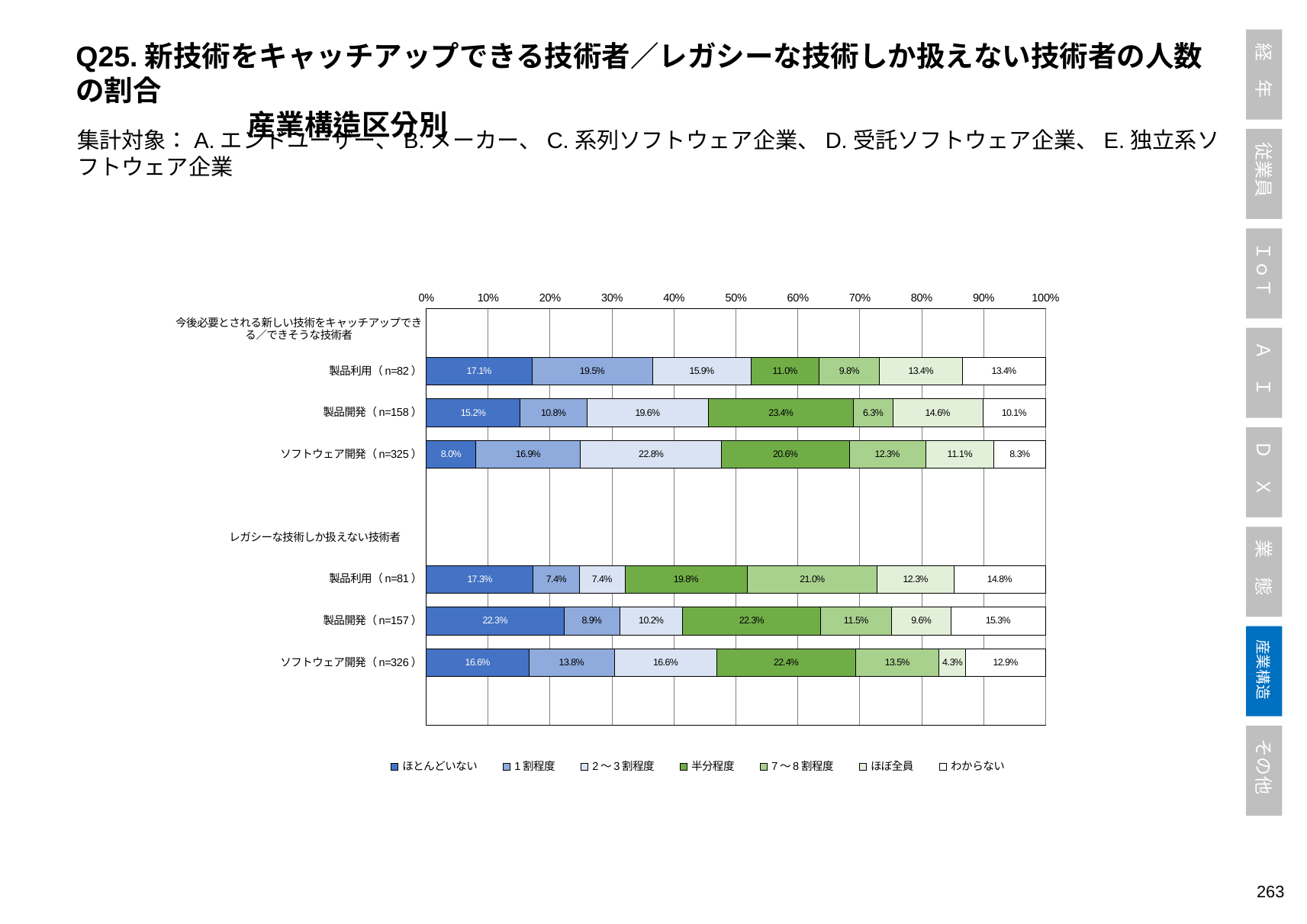

Q25.新技術をキャッチアップできる技術者／レガシーな技術しか扱えない技術者の人数の割合
　　　　　　産業構造区分別
集計対象：A.エンドユーザー、B.メーカー、C.系列ソフトウェア企業、D.受託ソフトウェア企業、E.独立系ソフトウェア企業

### Chart

| Category | ほとんどいない | 1割程度 | 2～3割程度 | 半分程度 | 7～8割程度 | ほぼ全員 | わからない |
|---|---|---|---|---|---|---|---|
| 今後必要とされる新しい技術をキャッチアップできる／できそうな技術者 | None | None | None | None | None | None | None |
| 製品利用（n=82） | 0.17073170731707318 | 0.1951219512195122 | 0.15853658536585366 | 0.10975609756097561 | 0.0975609756097561 | 0.13414634146341464 | 0.13414634146341464 |
| 製品開発（n=158） | 0.1518987341772152 | 0.10759493670886076 | 0.1962025316455696 | 0.23417721518987342 | 0.06329113924050633 | 0.14556962025316456 | 0.10126582278481013 |
| ソフトウェア開発（n=325） | 0.08 | 0.16923076923076924 | 0.2276923076923077 | 0.20615384615384616 | 0.12307692307692308 | 0.11076923076923077 | 0.08307692307692308 |
|  | None | None | None | None | None | None | None |
| レガシーな技術しか扱えない技術者　　 | None | None | None | None | None | None | None |
| 製品利用（n=81） | 0.1728395061728395 | 0.07407407407407407 | 0.07407407407407407 | 0.19753086419753085 | 0.20987654320987653 | 0.12345679012345678 | 0.14814814814814814 |
| 製品開発（n=157） | 0.2229299363057325 | 0.08917197452229299 | 0.10191082802547771 | 0.2229299363057325 | 0.11464968152866242 | 0.09554140127388536 | 0.15286624203821655 |
| ソフトウェア開発（n=326） | 0.1656441717791411 | 0.13803680981595093 | 0.1656441717791411 | 0.22392638036809817 | 0.13496932515337423 | 0.04294478527607362 | 0.12883435582822086 |
263